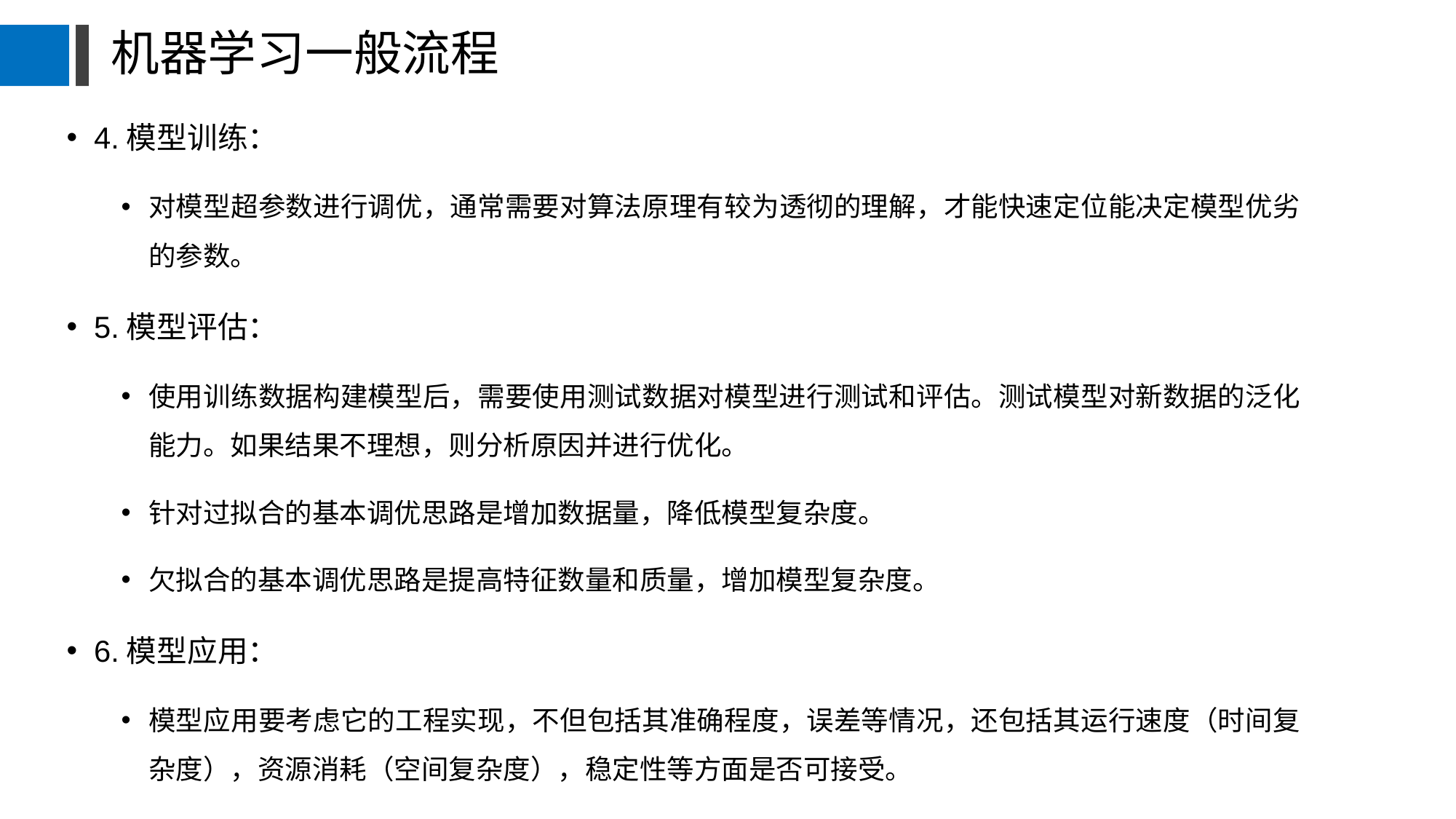

# 机器学习一般流程
4.模型训练：
对模型超参数进行调优，通常需要对算法原理有较为透彻的理解，才能快速定位能决定模型优劣的参数。
5.模型评估：
使用训练数据构建模型后，需要使用测试数据对模型进行测试和评估。测试模型对新数据的泛化能力。如果结果不理想，则分析原因并进行优化。
针对过拟合的基本调优思路是增加数据量，降低模型复杂度。
欠拟合的基本调优思路是提高特征数量和质量，增加模型复杂度。
6.模型应用：
模型应用要考虑它的工程实现，不但包括其准确程度，误差等情况，还包括其运行速度（时间复杂度），资源消耗（空间复杂度），稳定性等方面是否可接受。